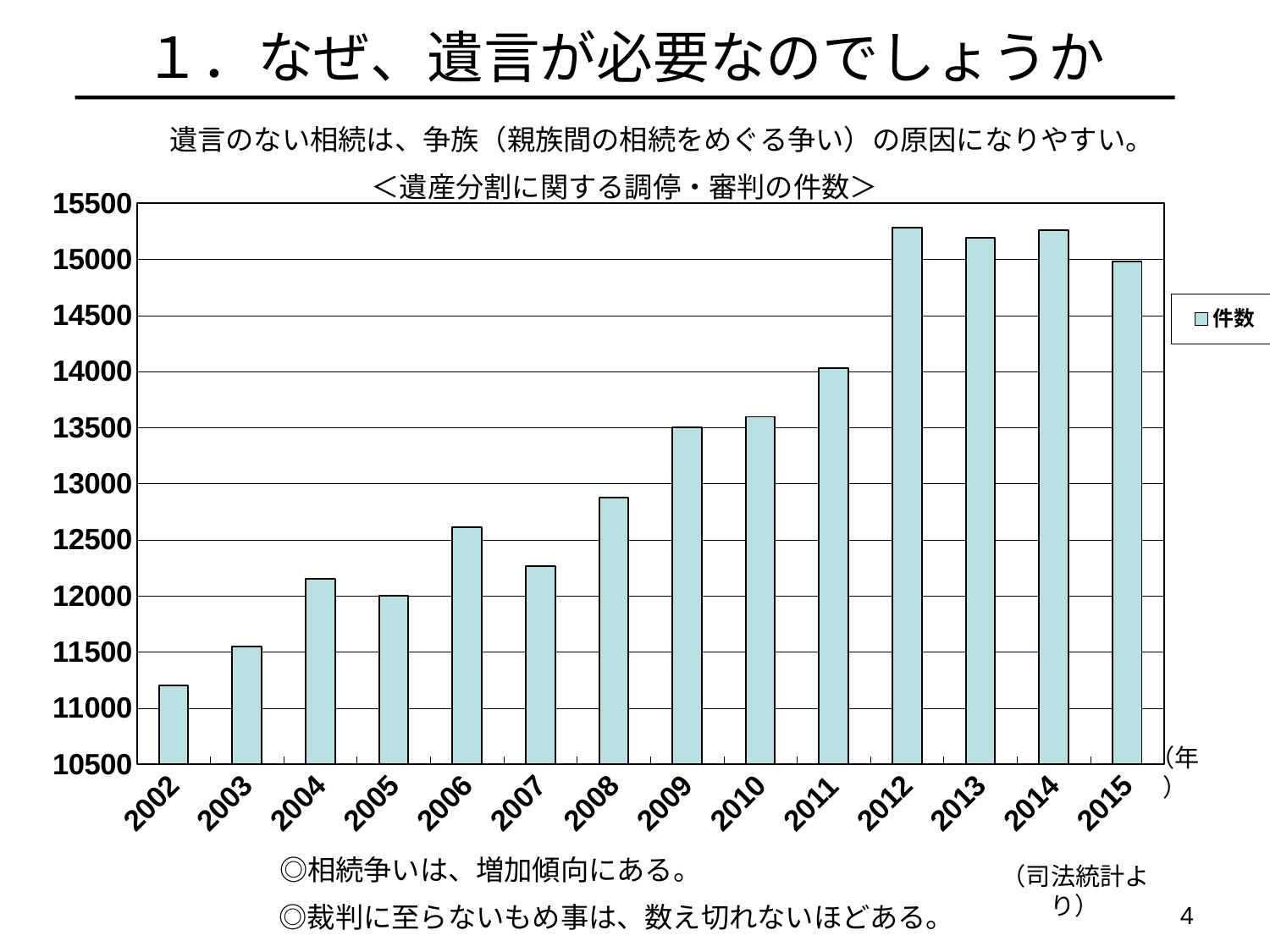

### Chart

| Category | 件数 |
|---|---|
| 2002 | 11200.0 |
| 2003 | 11550.0 |
| 2004 | 12154.0 |
| 2005 | 11999.0 |
| 2006 | 12614.0 |
| 2007 | 12265.0 |
| 2008 | 12879.0 |
| 2009 | 13505.0 |
| 2010 | 13597.0 |
| 2011 | 14029.0 |
| 2012 | 15283.0 |
| 2013 | 15195.0 |
| 2014 | 15261.0 |
| 2015 | 14979.0 |
１．なぜ、遺言が必要なのでしょうか

遺言のない相続は、争族（親族間の相続をめぐる争い）の原因になりやすい。
＜遺産分割に関する調停・審判の件数＞
（年）
　　　　　◎相続争いは、増加傾向にある。
　　　　　◎裁判に至らないもめ事は、数え切れないほどある。
（司法統計より）
4